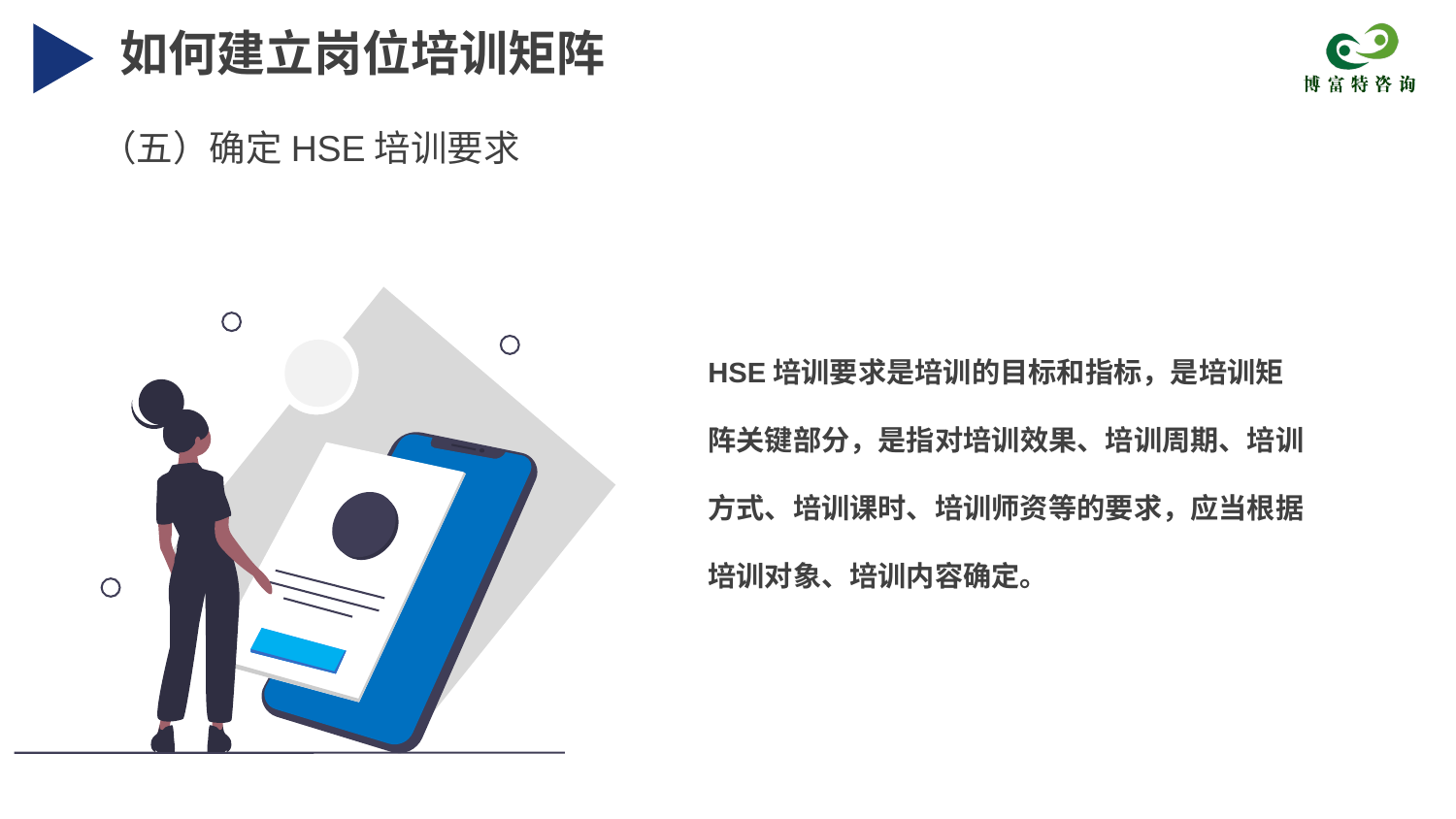

如何建立岗位培训矩阵
（五）确定HSE培训要求

HSE培训要求是培训的目标和指标，是培训矩阵关键部分，是指对培训效果、培训周期、培训方式、培训课时、培训师资等的要求，应当根据培训对象、培训内容确定。